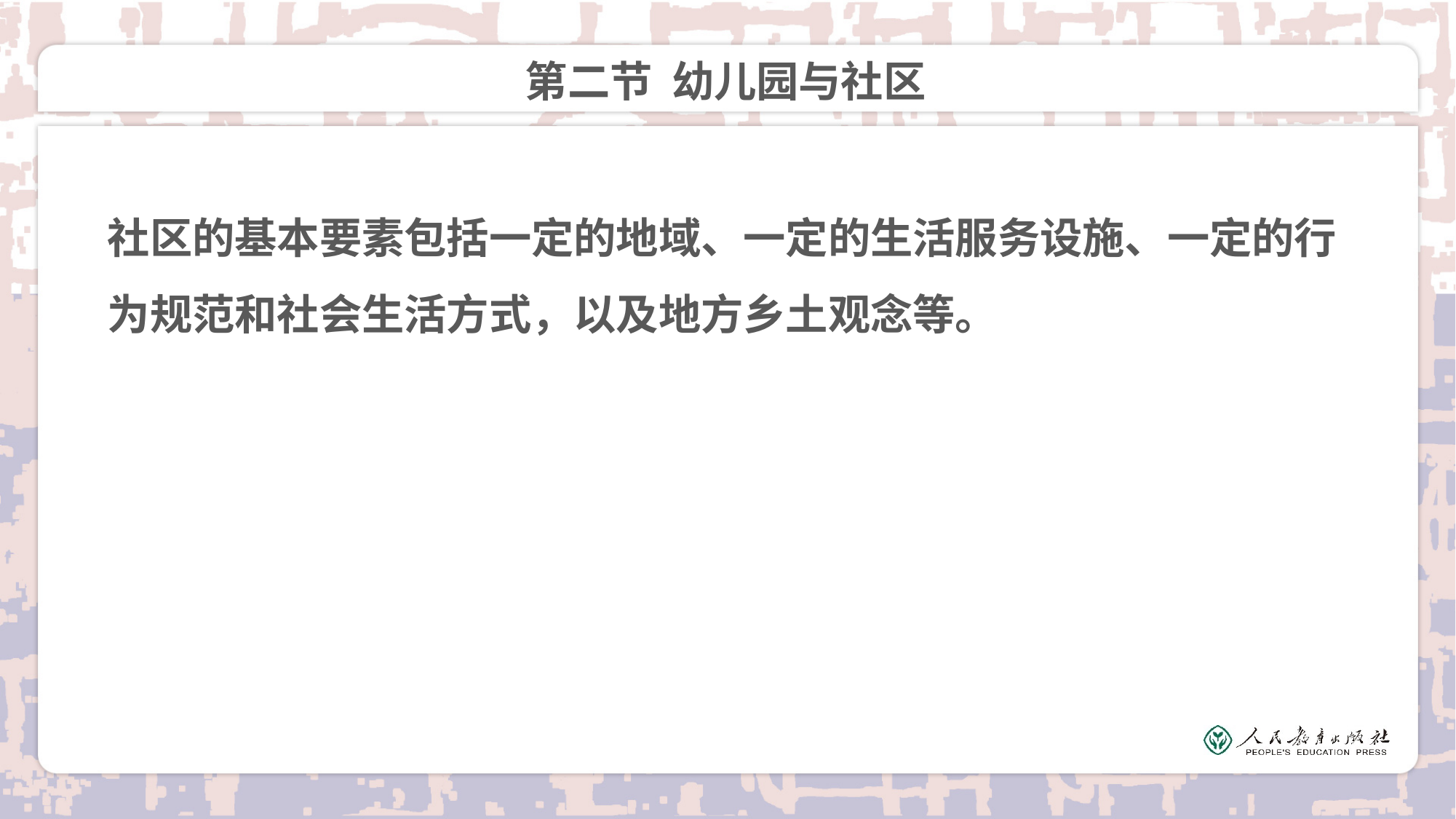

# 第二节  幼儿园与社区
社区的基本要素包括一定的地域、一定的生活服务设施、一定的行为规范和社会生活方式，以及地方乡土观念等。